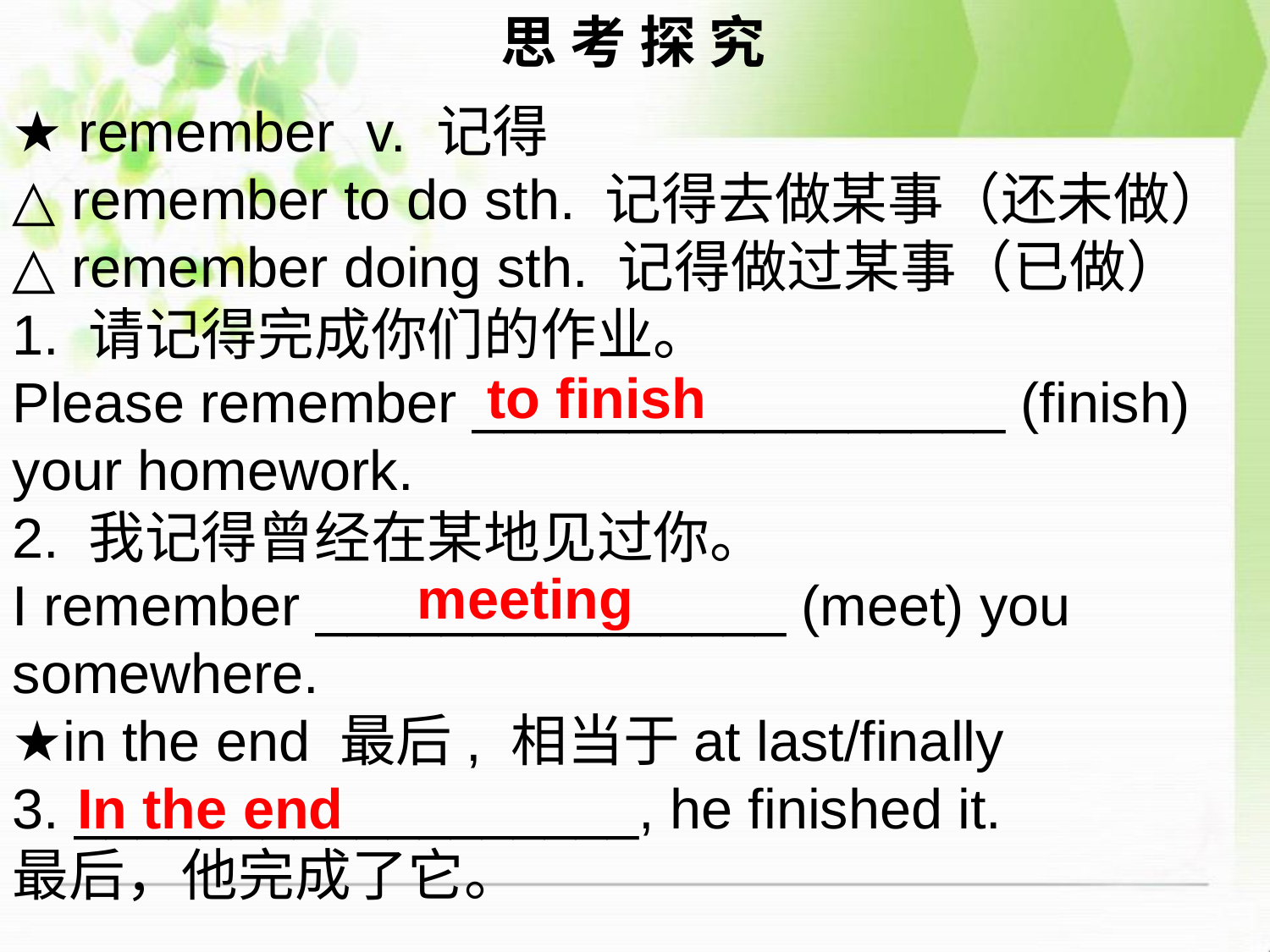

思 考 探 究
★ remember  v. 记得
△ remember to do sth. 记得去做某事（还未做）
△ remember doing sth. 记得做过某事（已做）
1. 请记得完成你们的作业。
Please remember _________________ (finish) your homework.
2. 我记得曾经在某地见过你。
I remember _______________ (meet) you somewhere.
★in the end 最后, 相当于at last/finally
3. __________________, he finished it.
最后，他完成了它。
to finish
meeting
In the end